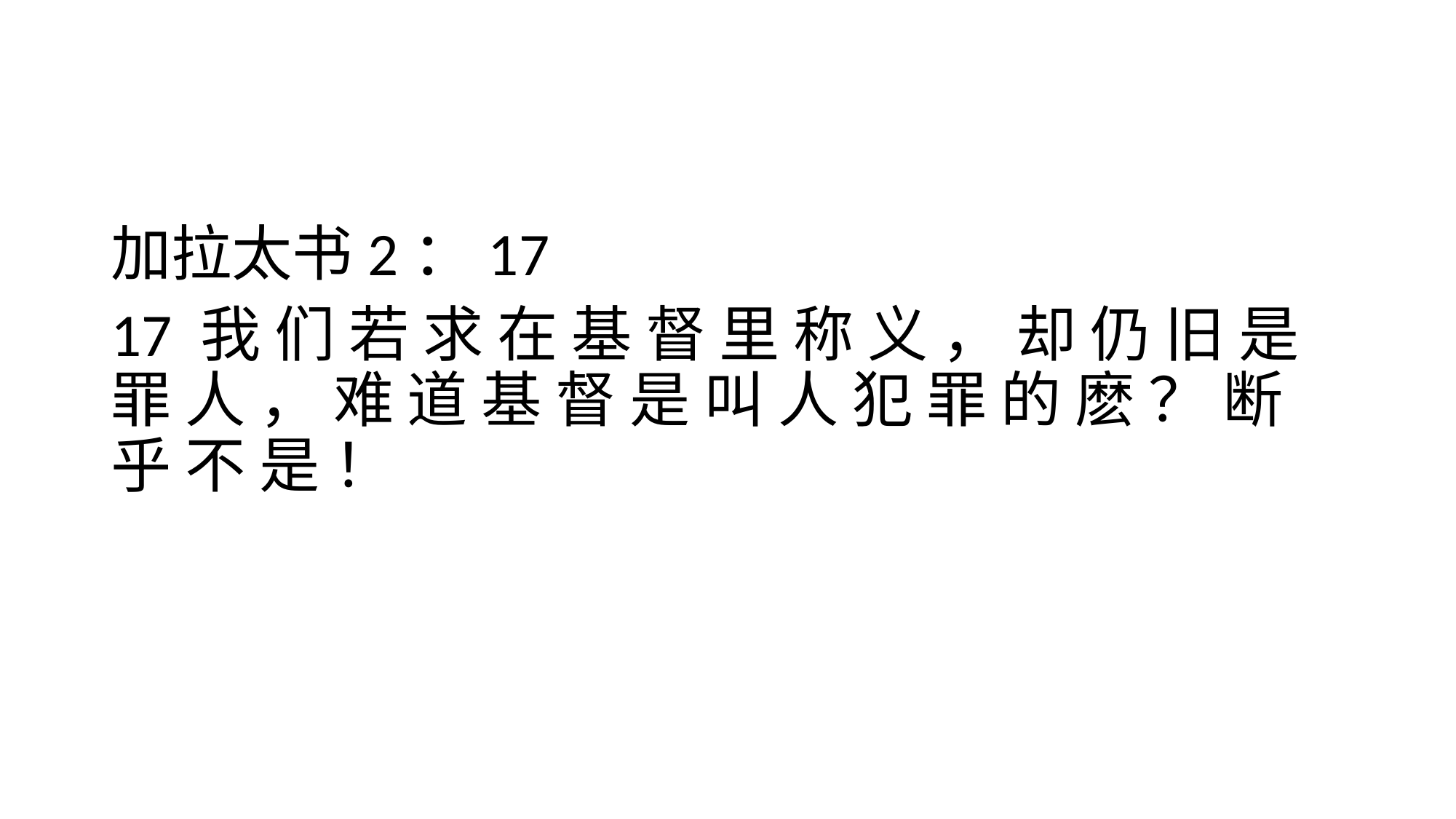

#
加拉太书2：17
17 我 们 若 求 在 基 督 里 称 义 ， 却 仍 旧 是 罪 人 ， 难 道 基 督 是 叫 人 犯 罪 的 麽 ？ 断 乎 不 是 ！